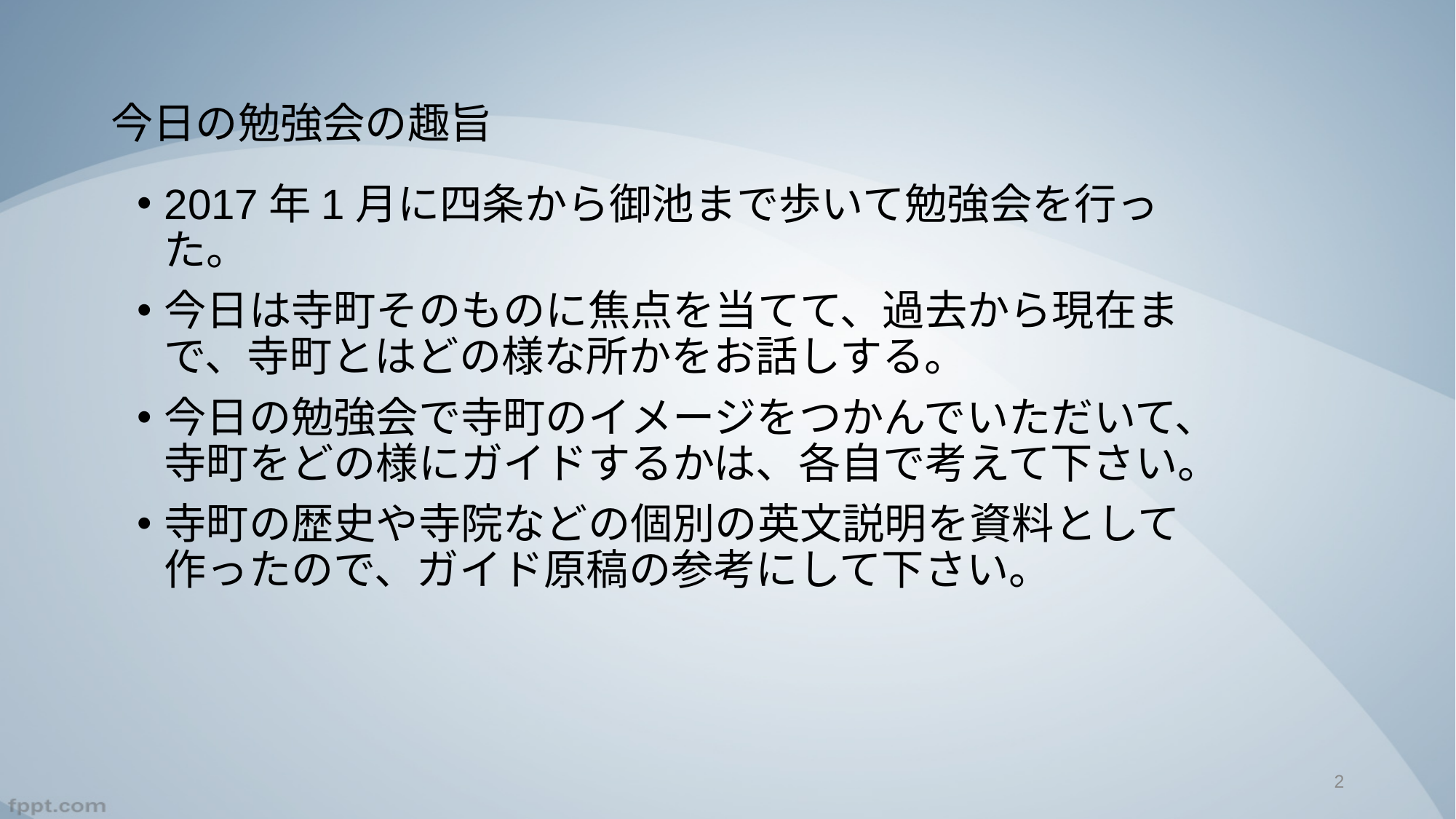

# 今日の勉強会の趣旨
2017年1月に四条から御池まで歩いて勉強会を行った。
今日は寺町そのものに焦点を当てて、過去から現在まで、寺町とはどの様な所かをお話しする。
今日の勉強会で寺町のイメージをつかんでいただいて、寺町をどの様にガイドするかは、各自で考えて下さい。
寺町の歴史や寺院などの個別の英文説明を資料として作ったので、ガイド原稿の参考にして下さい。

2